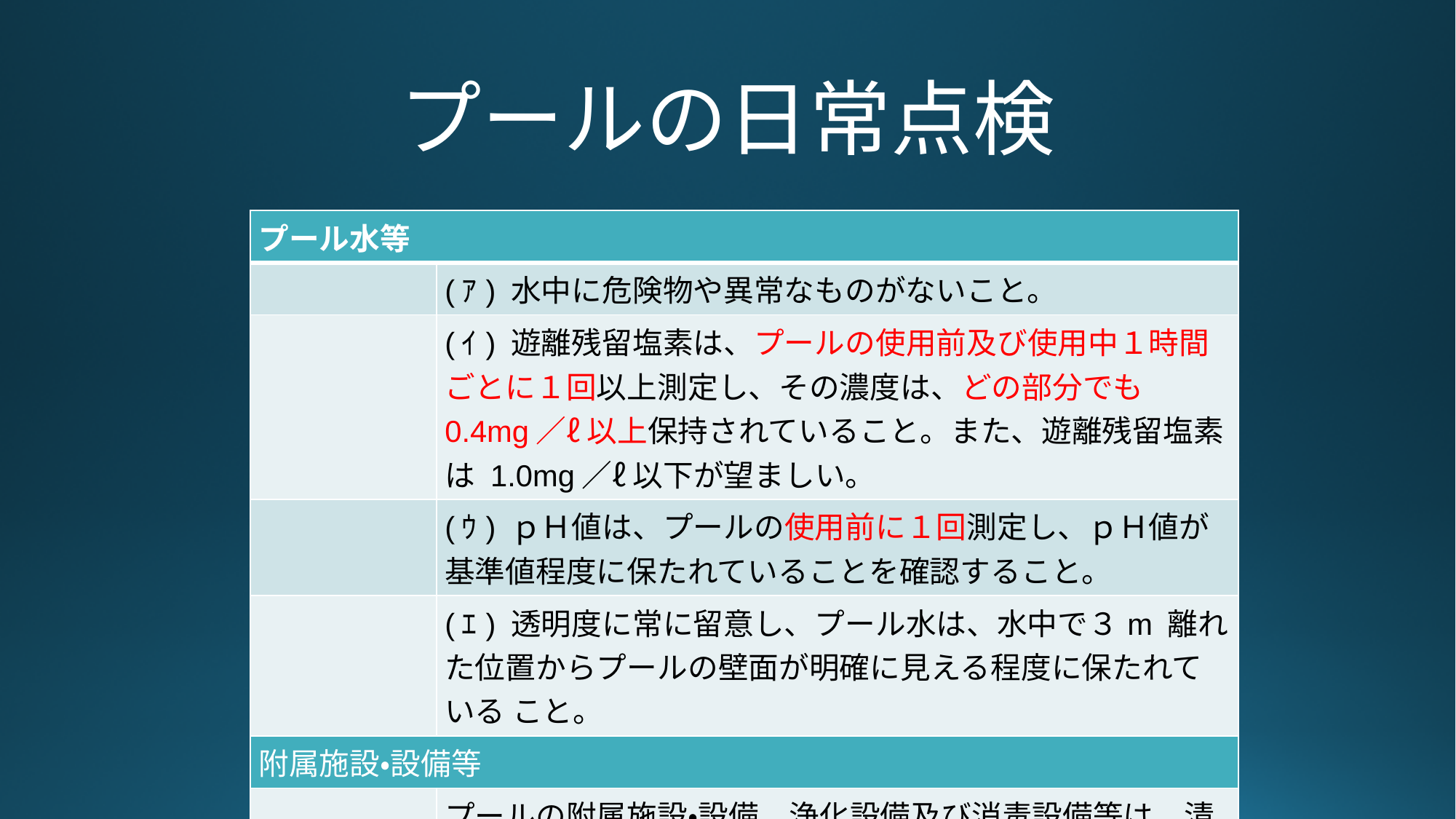

# プールの日常点検
| プール水等 |  |
| --- | --- |
|  | (ｱ) 水中に危険物や異常なものがないこと。 |
|  | (ｲ) 遊離残留塩素は、プールの使用前及び使用中１時間ごとに１回以上測定し、その濃度は、どの部分でも 0.4mg／ℓ 以上保持されていること。また、遊離残留塩素は 1.0mg／ℓ 以下が望ましい。 |
|  | (ｳ) ｐＨ値は、プールの使用前に１回測定し、ｐＨ値が基準値程度に保たれていることを確認すること。 |
|  | (ｴ) 透明度に常に留意し、プール水は、水中で３m 離れた位置からプールの壁面が明確に見える程度に保たれている こと。 |
| 附属施設・設備等 |  |
|  | プールの附属施設・設備、浄化設備及び消毒設備等は、清潔であり、破損や故障がないこと。 |